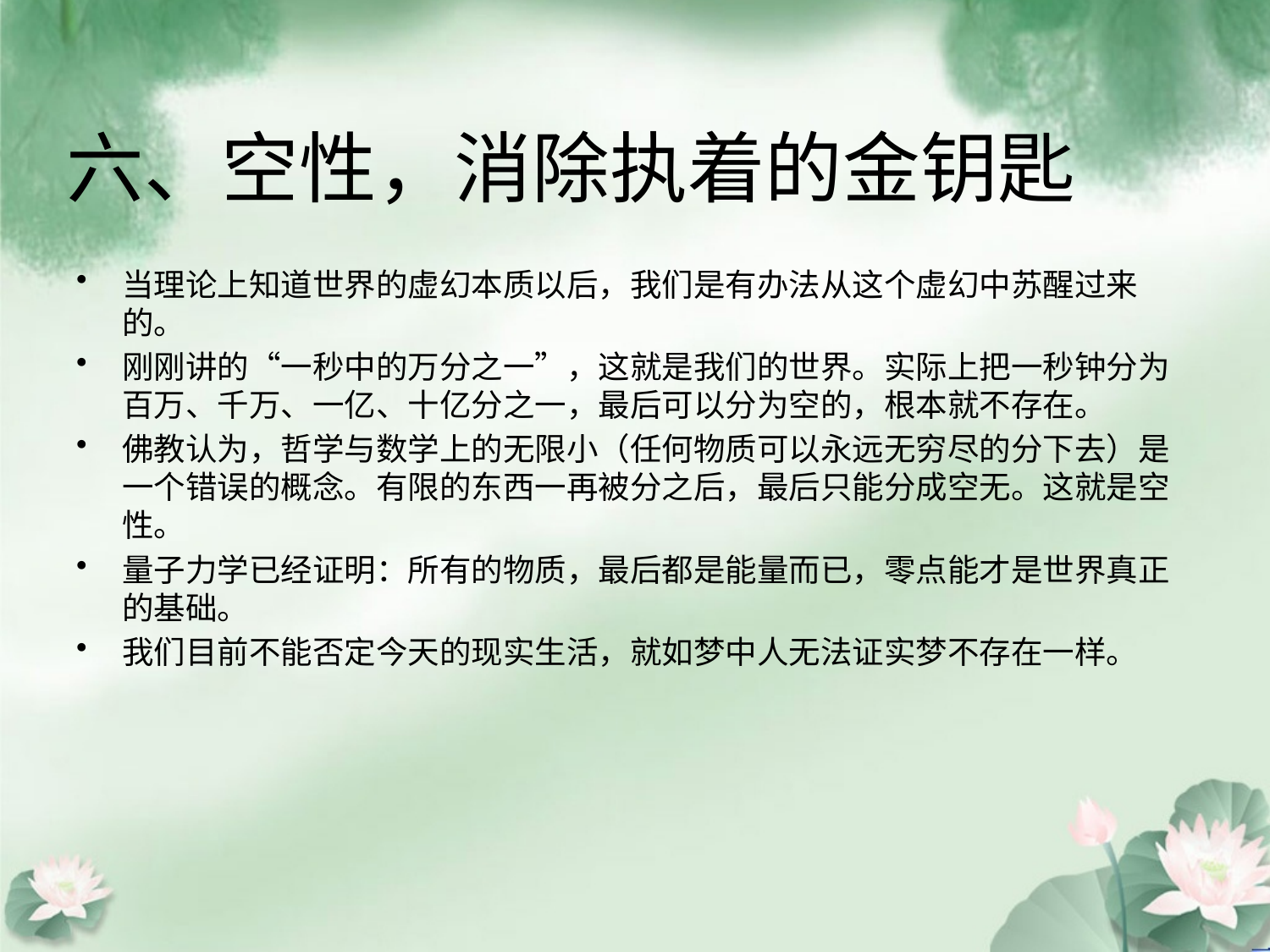

# 六、空性，消除执着的金钥匙

当理论上知道世界的虚幻本质以后，我们是有办法从这个虚幻中苏醒过来的。
刚刚讲的“一秒中的万分之一”，这就是我们的世界。实际上把一秒钟分为百万、千万、一亿、十亿分之一，最后可以分为空的，根本就不存在。
佛教认为，哲学与数学上的无限小（任何物质可以永远无穷尽的分下去）是一个错误的概念。有限的东西一再被分之后，最后只能分成空无。这就是空性。
量子力学已经证明：所有的物质，最后都是能量而已，零点能才是世界真正的基础。
我们目前不能否定今天的现实生活，就如梦中人无法证实梦不存在一样。